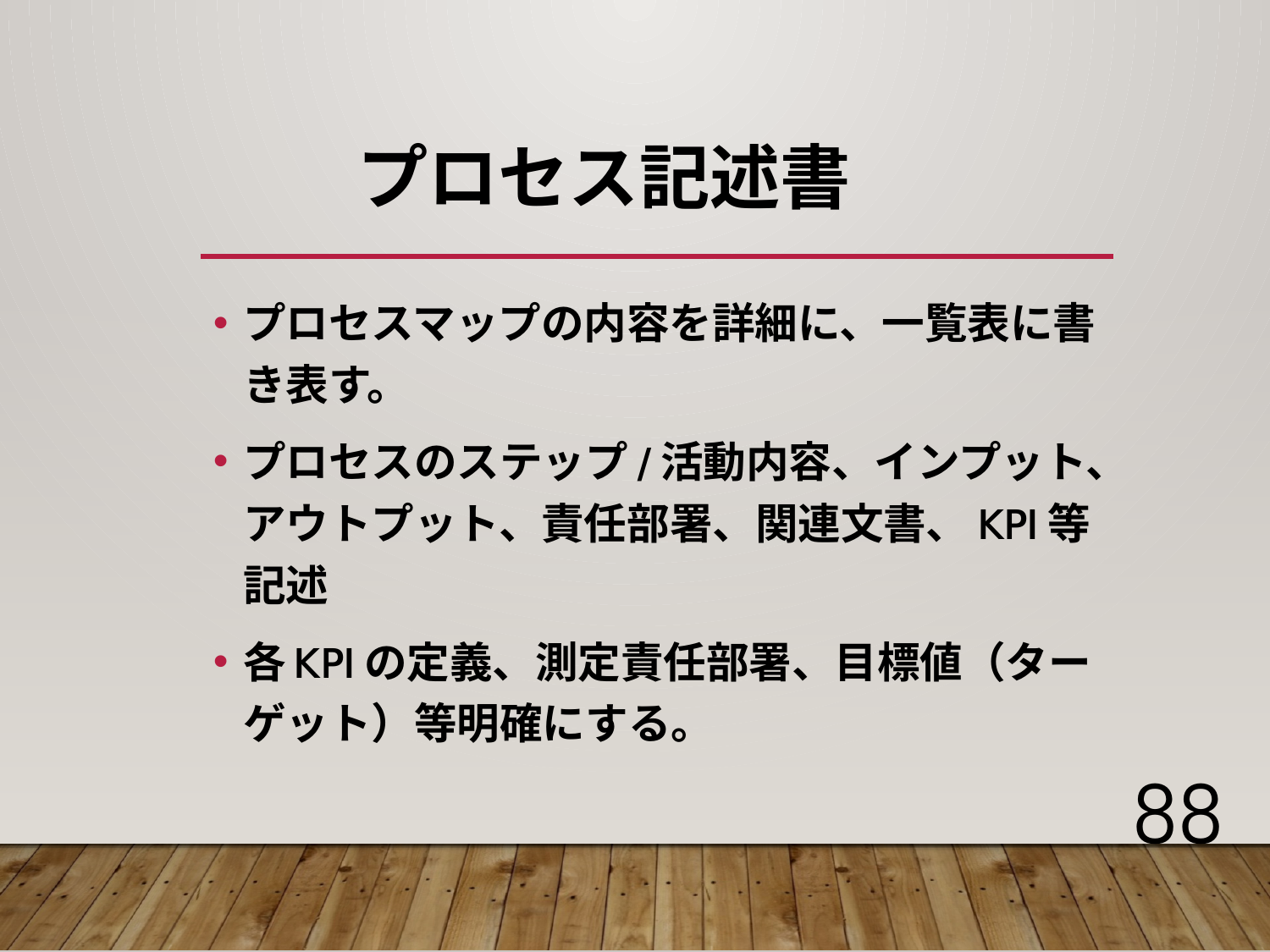

# プロセス記述書
プロセスマップの内容を詳細に、一覧表に書き表す。
プロセスのステップ/活動内容、インプット、アウトプット、責任部署、関連文書、KPI等記述
各KPIの定義、測定責任部署、目標値（ターゲット）等明確にする。

88